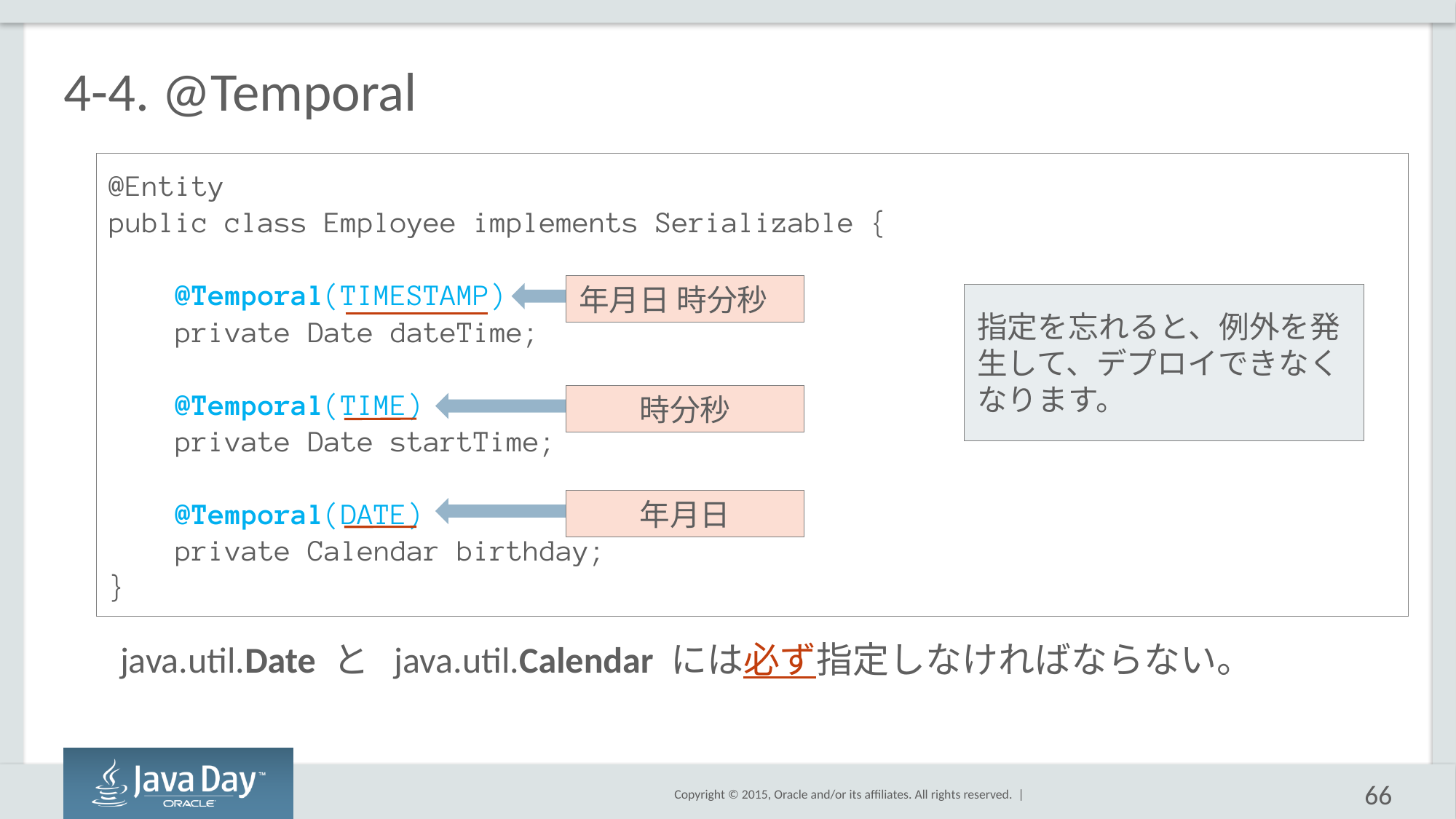

# 4-4. @Temporal
@Entity
public class Employee implements Serializable {

    @Temporal(TIMESTAMP)
    private Date dateTime;

    @Temporal(TIME)
    private Date startTime;

    @Temporal(DATE)
    private Calendar birthday;
}

年月日 時分秒
指定を忘れると、例外を発生して、デプロイできなくなります。

時分秒

年月日
java.util.Date と  java.util.Calendar には必ず指定しなければならない。
66